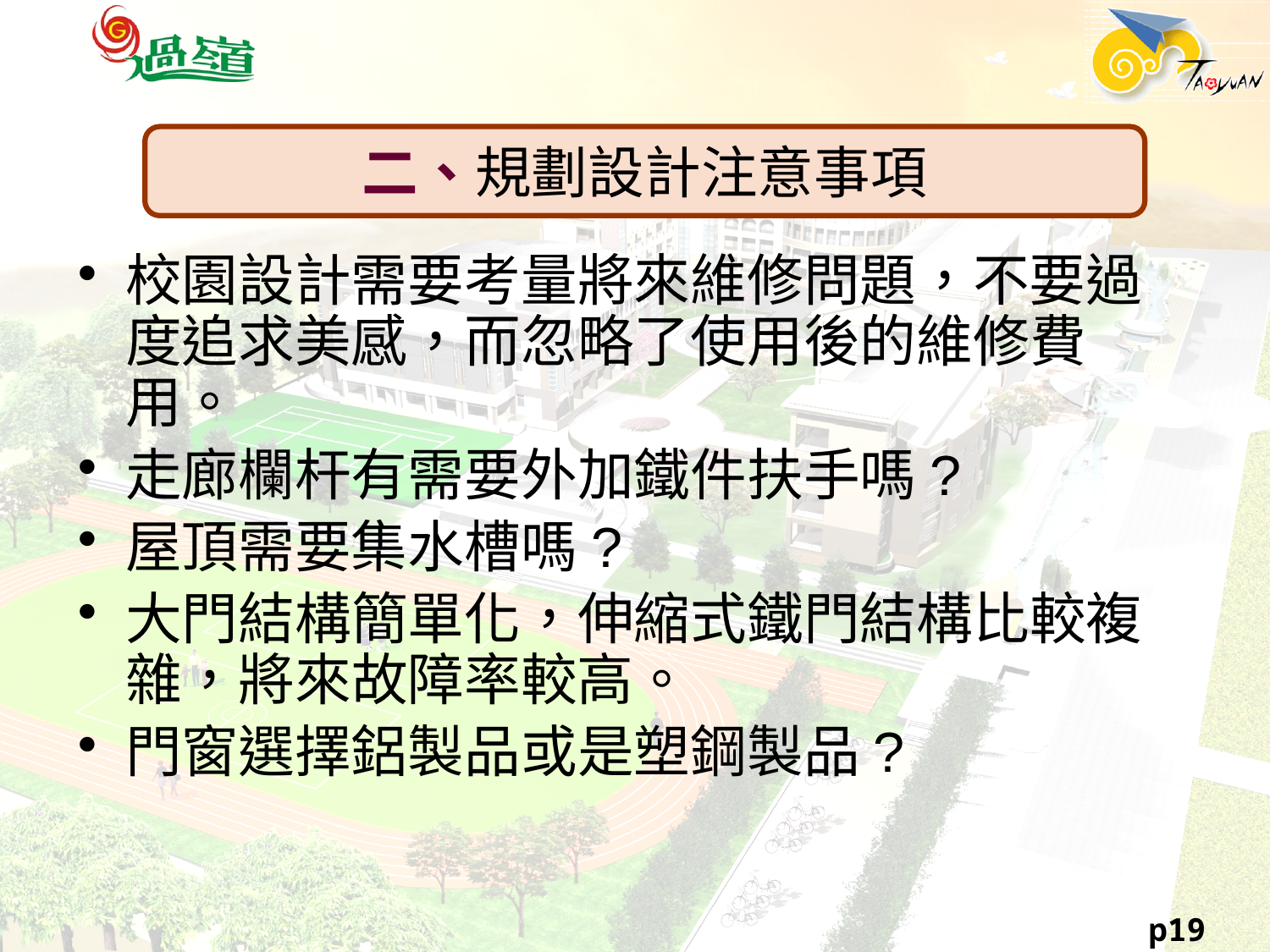

二、規劃設計注意事項
校園設計需要考量將來維修問題，不要過度追求美感，而忽略了使用後的維修費用。
走廊欄杆有需要外加鐵件扶手嗎?
屋頂需要集水槽嗎?
大門結構簡單化，伸縮式鐵門結構比較複雜，將來故障率較高。
門窗選擇鋁製品或是塑鋼製品?